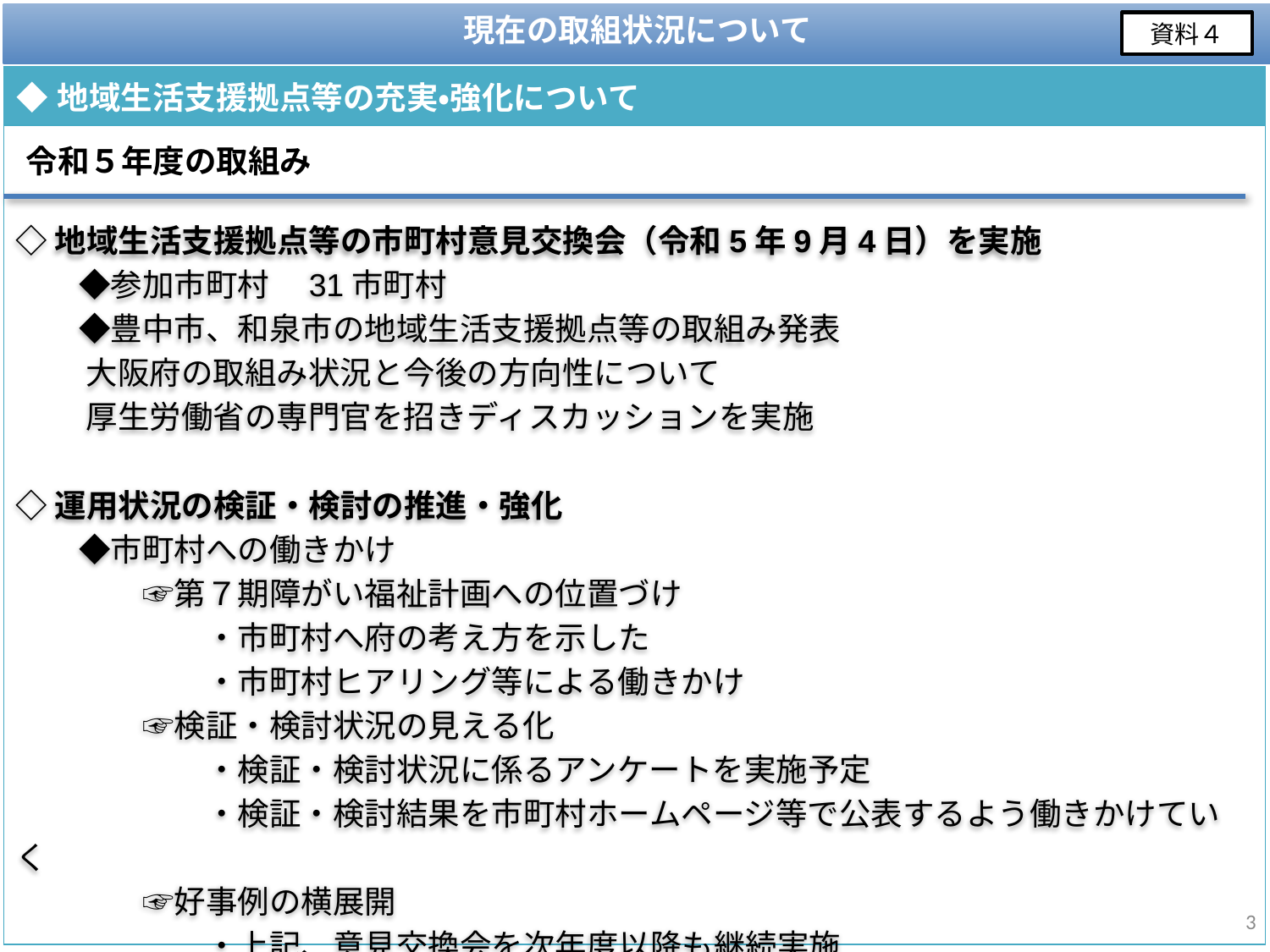

現在の取組状況について
資料４

| ◆地域生活支援拠点等の充実・強化について |
| --- |
|  |
 令和５年度の取組み
◇地域生活支援拠点等の市町村意見交換会（令和5年9月4日）を実施
　　◆参加市町村　31市町村
　　◆豊中市、和泉市の地域生活支援拠点等の取組み発表
　　 大阪府の取組み状況と今後の方向性について
　　 厚生労働省の専門官を招きディスカッションを実施

◇運用状況の検証・検討の推進・強化
　　◆市町村への働きかけ
　　　　☞第７期障がい福祉計画への位置づけ
　　　　　　・市町村へ府の考え方を示した
　　　　　　・市町村ヒアリング等による働きかけ
　　　　☞検証・検討状況の見える化
　　　　　　・検証・検討状況に係るアンケートを実施予定
　　　　　　・検証・検討結果を市町村ホームページ等で公表するよう働きかけていく
　　　　☞好事例の横展開
　　　　　　・上記、意見交換会を次年度以降も継続実施

3